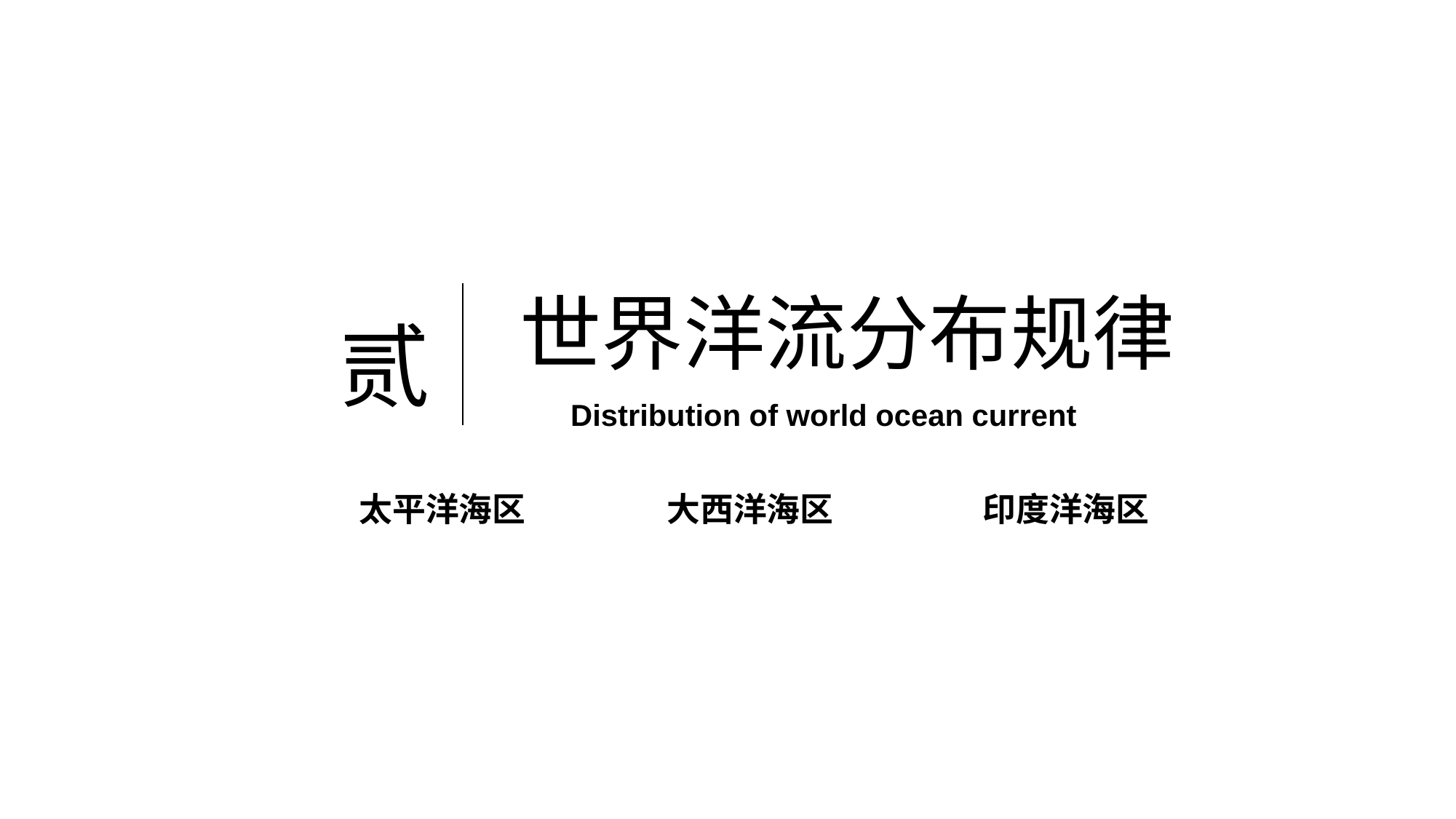

世界洋流分布规律
贰
Distribution of world ocean current

太平洋海区

大西洋海区

印度洋海区